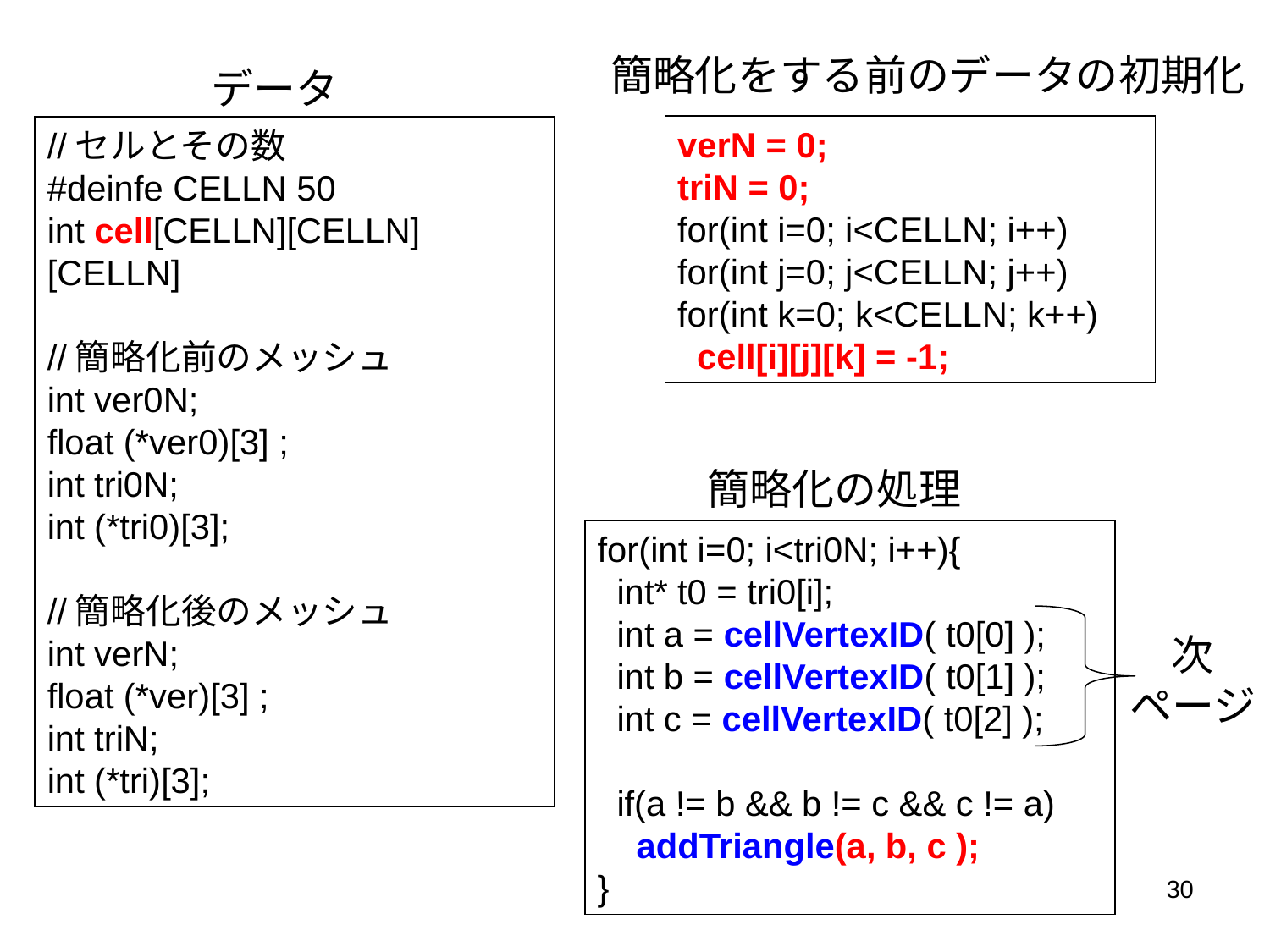

簡略化をする前のデータの初期化
データ
verN = 0;
triN = 0;
for(int i=0; i<CELLN; i++)
for(int j=0; j<CELLN; j++)
for(int k=0; k<CELLN; k++)
  cell[i][j][k] = -1;
//セルとその数
#deinfe CELLN 50
int cell[CELLN][CELLN][CELLN]

//簡略化前のメッシュ
int ver0N;
float (*ver0)[3] ;
int tri0N;
int (*tri0)[3];

//簡略化後のメッシュ
int verN;
float (*ver)[3] ;
int triN;
int (*tri)[3];
簡略化の処理
for(int i=0; i<tri0N; i++){
  int* t0 = tri0[i];
  int a = cellVertexID( t0[0] );
  int b = cellVertexID( t0[1] );
  int c = cellVertexID( t0[2] );

  if(a != b && b != c && c != a)
    addTriangle(a, b, c );
}

次
ページ
30